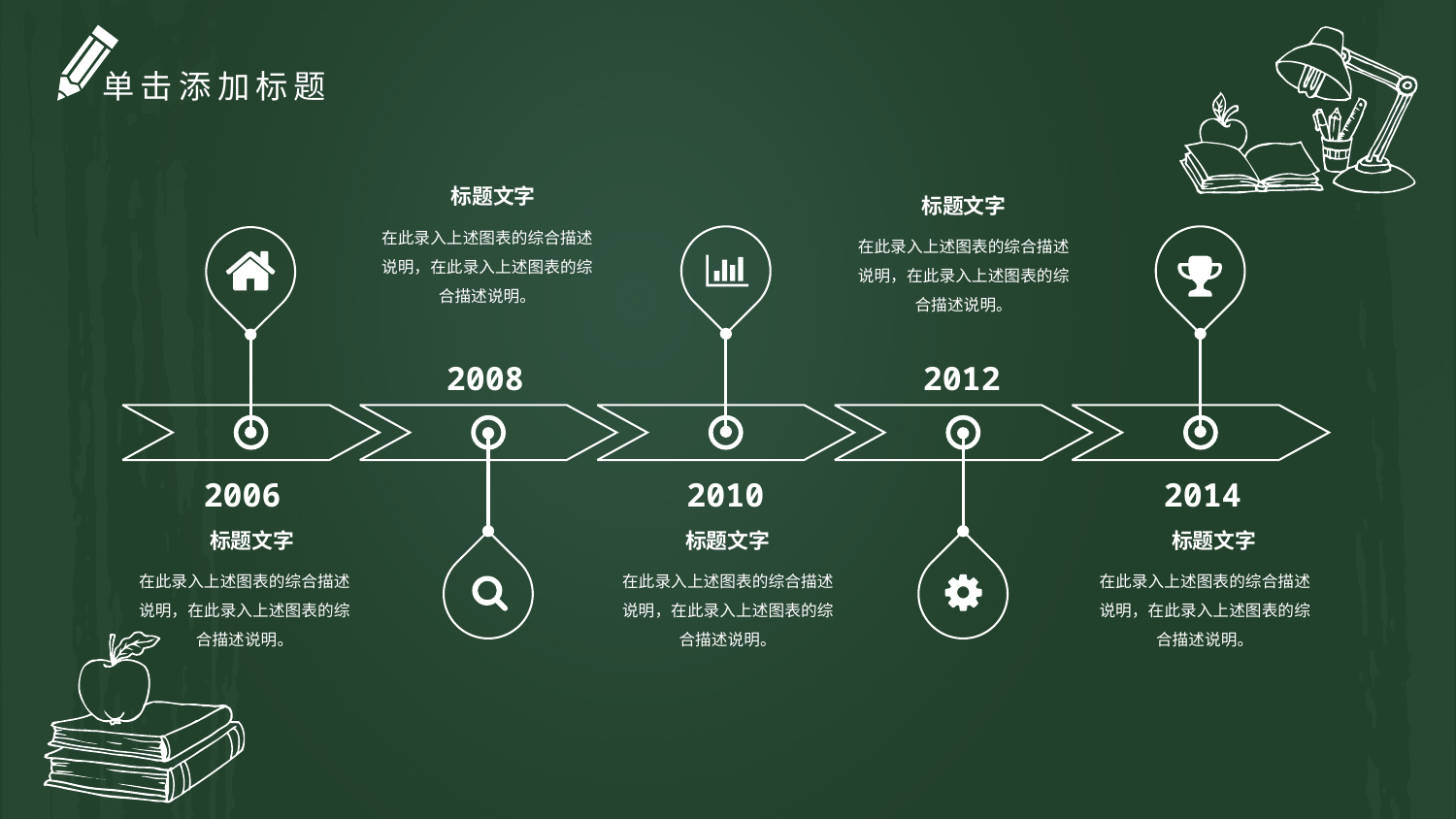

单击添加标题
标题文字
在此录入上述图表的综合描述说明，在此录入上述图表的综合描述说明。
标题文字
在此录入上述图表的综合描述说明，在此录入上述图表的综合描述说明。

2008
2012

2006
2010
2014
标题文字
在此录入上述图表的综合描述说明，在此录入上述图表的综合描述说明。
标题文字
在此录入上述图表的综合描述说明，在此录入上述图表的综合描述说明。
标题文字
在此录入上述图表的综合描述说明，在此录入上述图表的综合描述说明。